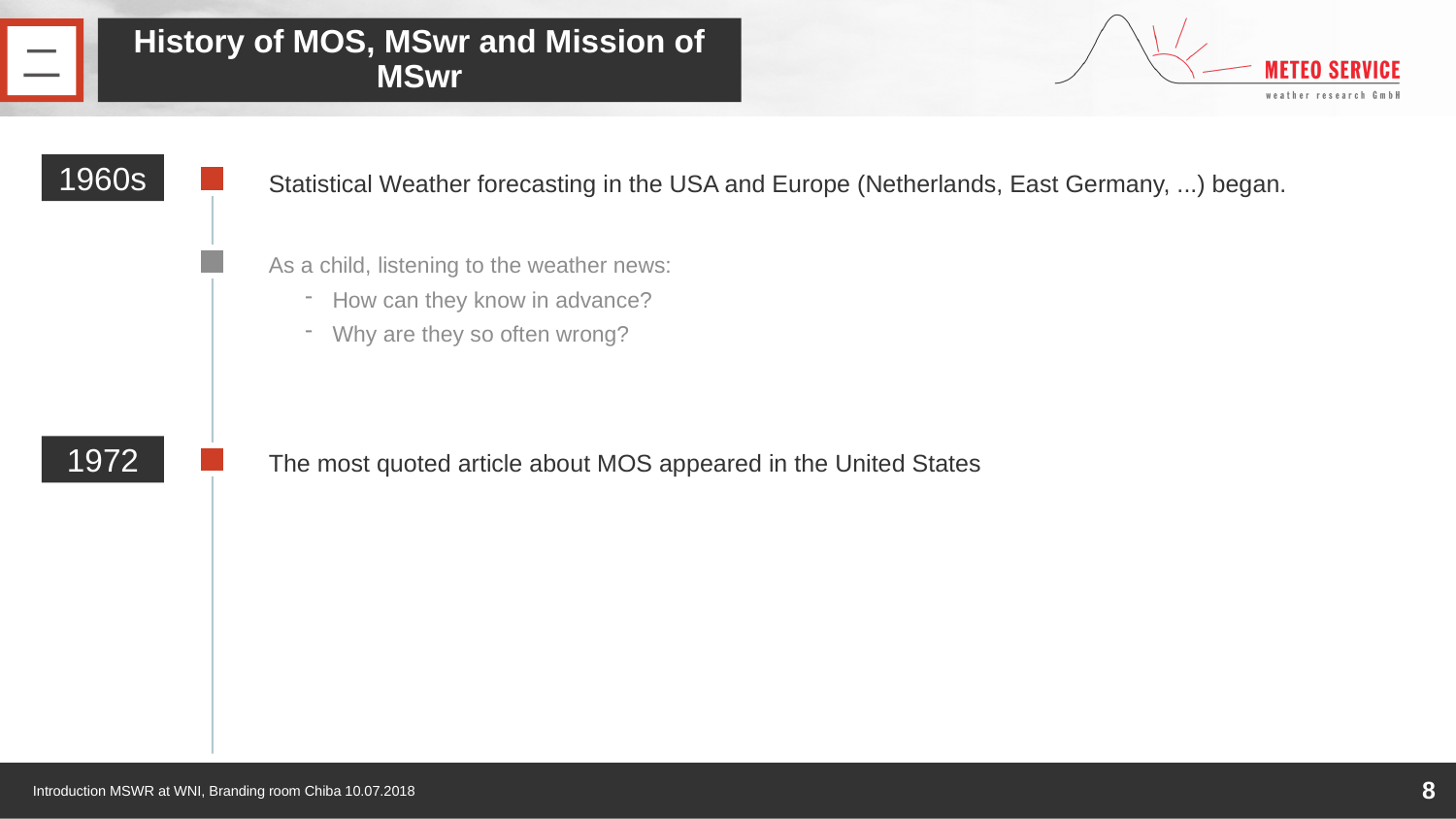

# History of MOS, MSwr and Mission of MSwr
二
1960s
Statistical Weather forecasting in the USA and Europe (Netherlands, East Germany, ...) began.

As a child, listening to the weather news:
How can they know in advance?
Why are they so often wrong?

The most quoted article about MOS appeared in the United States

1972